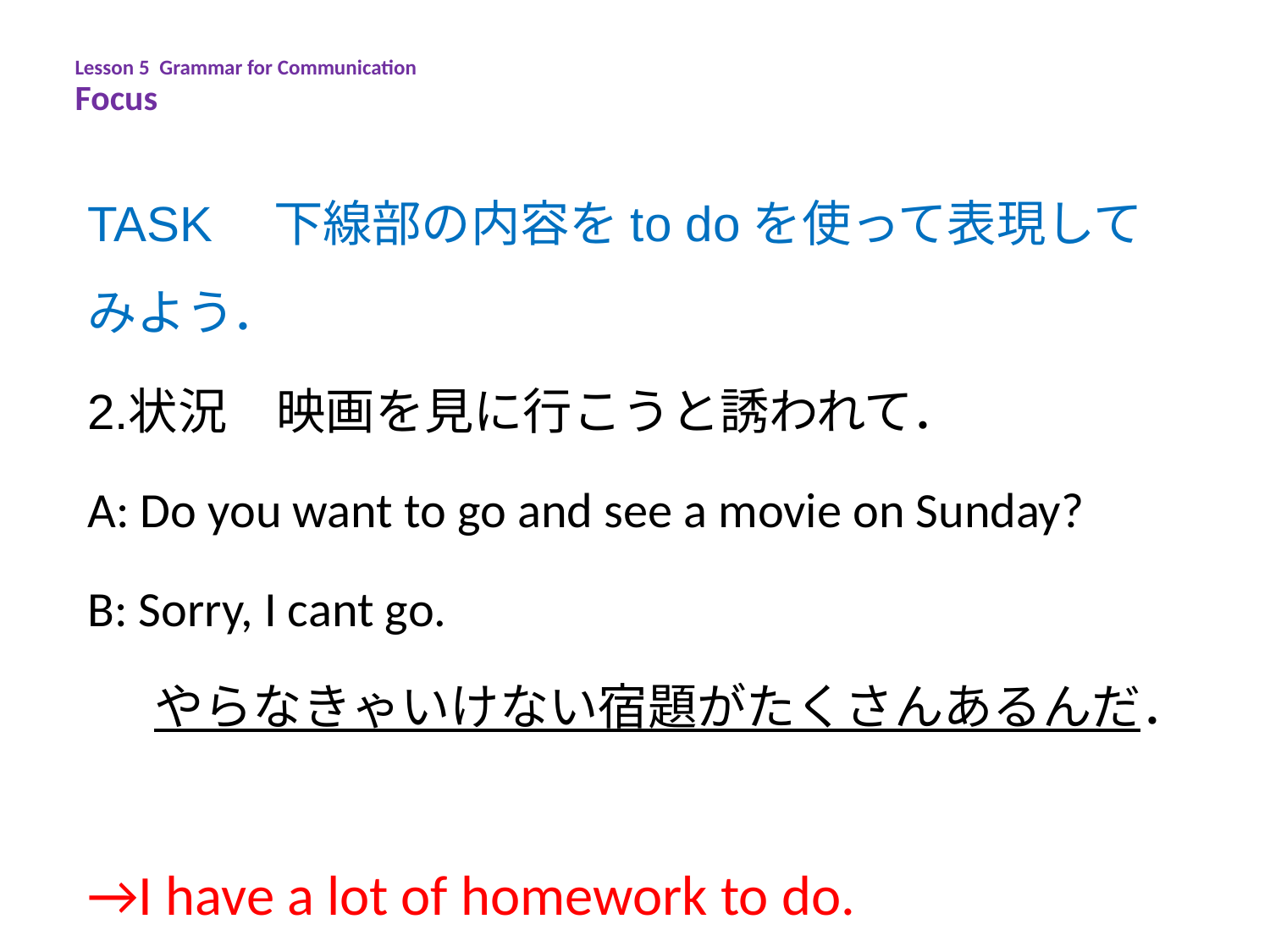

Lesson 5  Grammar for Communication
Focus
TASK　下線部の内容をto doを使って表現してみよう．
状況　映画を見に行こうと誘われて．
A: Do you want to go and see a movie on Sunday?
B: Sorry, I cant go.
     やらなきゃいけない宿題がたくさんあるんだ．

→I have a lot of homework to do.